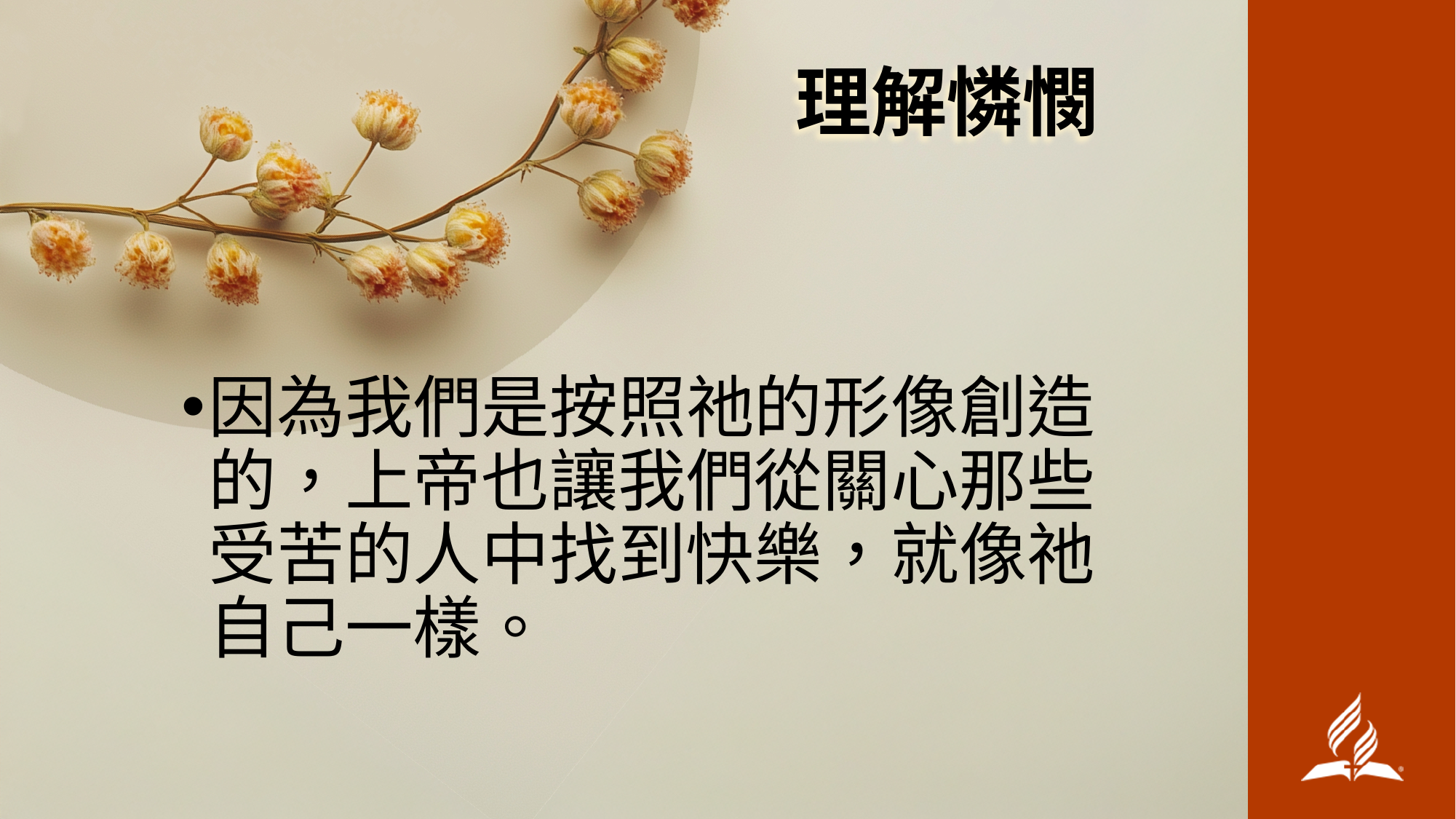

#
理解憐憫
因為我們是按照祂的形像創造的，上帝也讓我們從關心那些受苦的人中找到快樂，就像祂自己一樣。